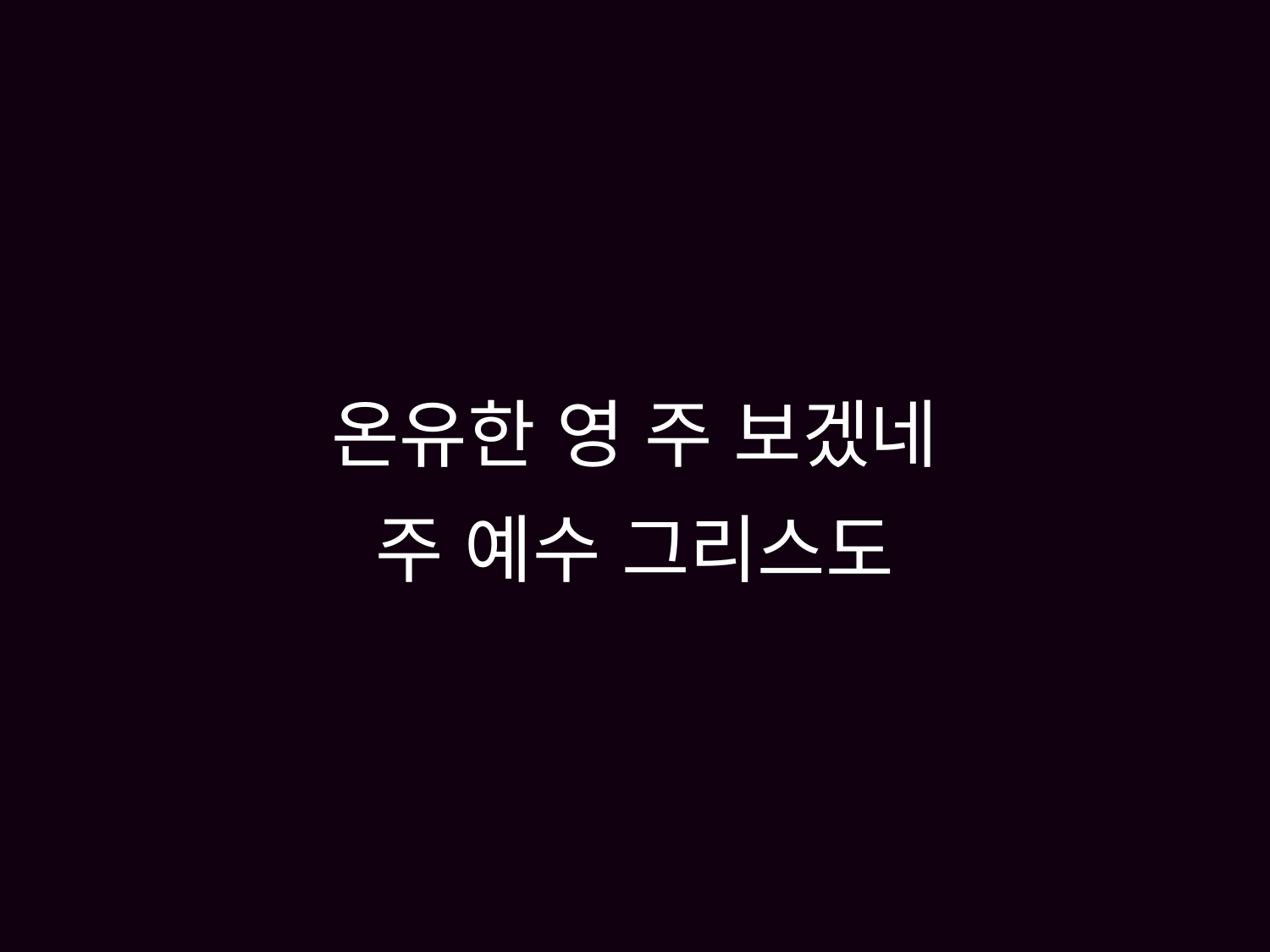

# 온유한 영 주 보겠네 주 예수 그리스도